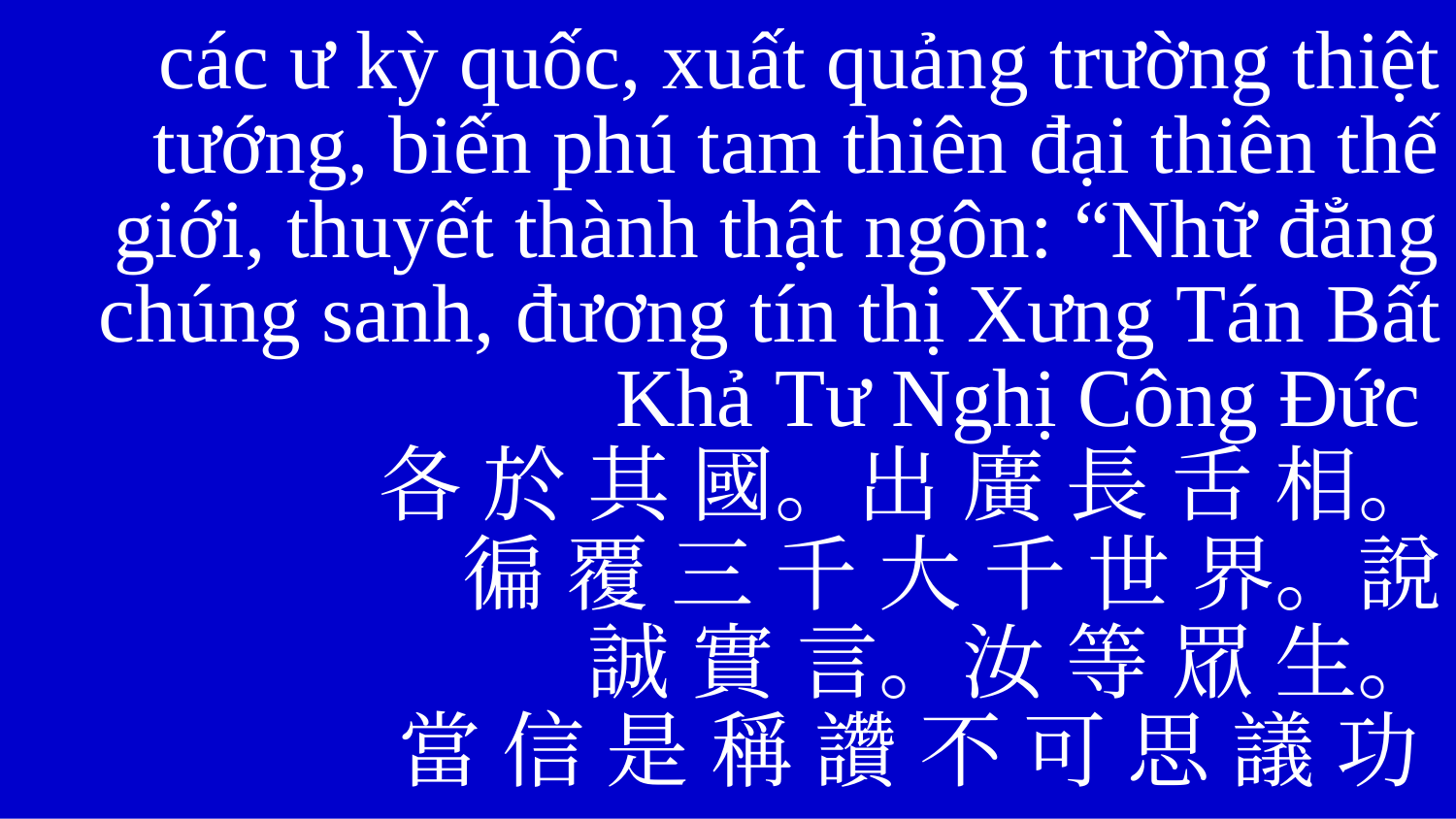

các ư kỳ quốc, xuất quảng trường thiệt tướng, biến phú tam thiên đại thiên thế giới, thuyết thành thật ngôn: “Nhữ đẳng chúng sanh, đương tín thị Xưng Tán Bất Khả Tư Nghị Công Đức
各 於 其 國。出 廣 長 舌 相。
徧 覆 三 千 大 千 世 界。說
誠 實 言。汝 等 眾 生。
當 信 是 稱 讚 不 可 思 議 功